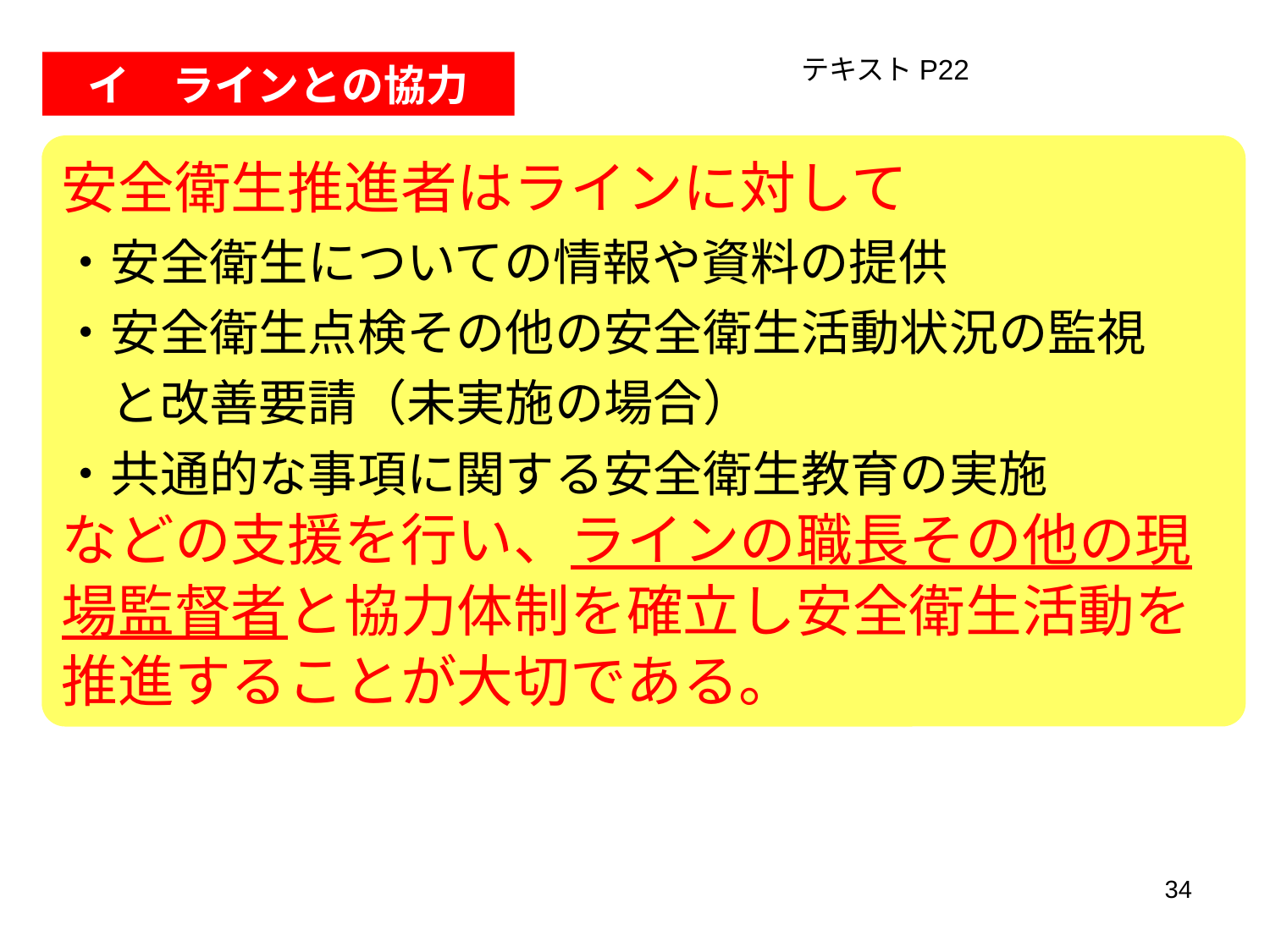

テキストP22
イ　ラインとの協力
安全衛生推進者はラインに対して
・安全衛生についての情報や資料の提供
・安全衛生点検その他の安全衛生活動状況の監視
　と改善要請（未実施の場合）
・共通的な事項に関する安全衛生教育の実施
などの支援を行い、ラインの職長その他の現
場監督者と協力体制を確立し安全衛生活動を
推進することが大切である。
34